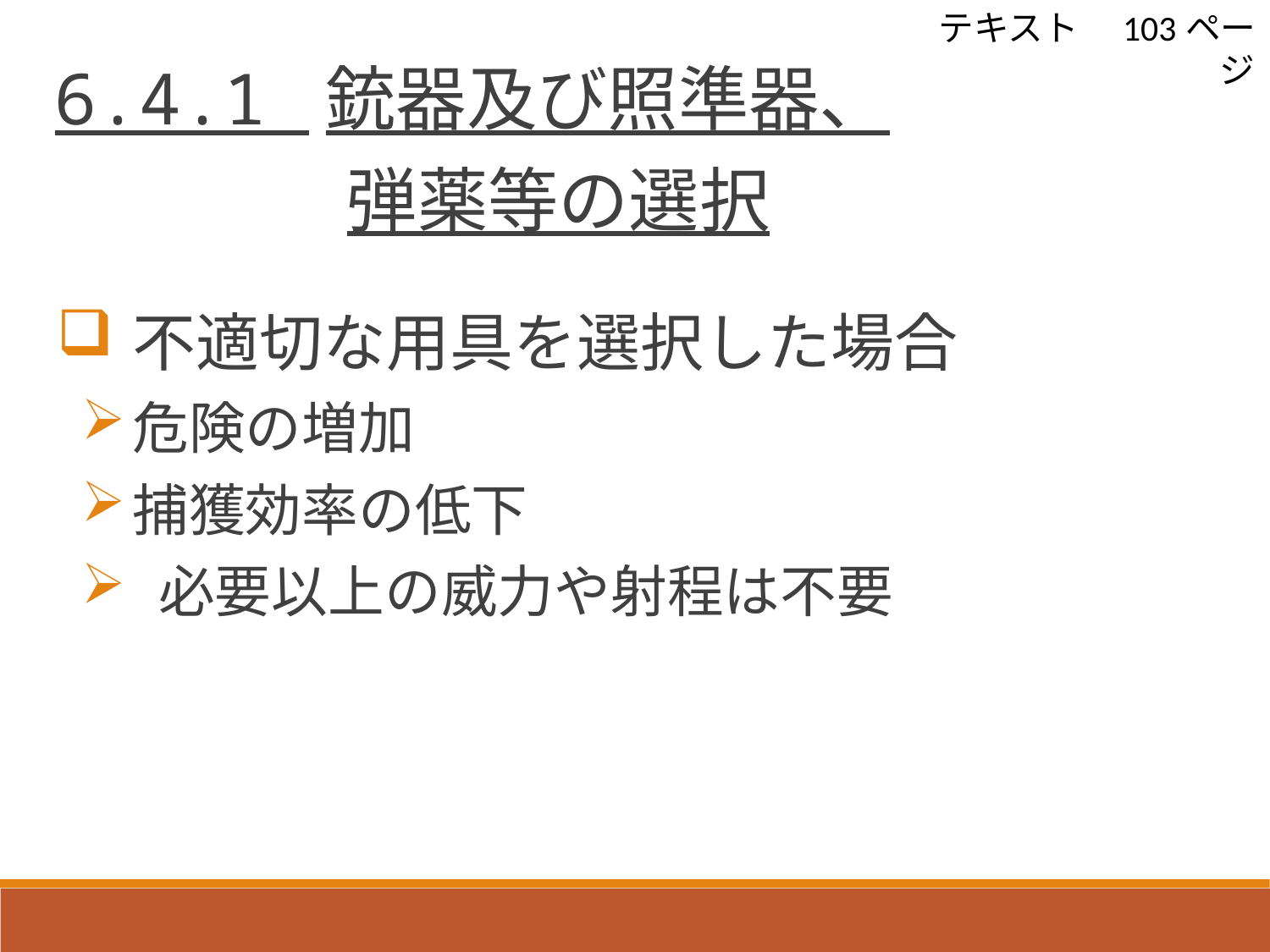

テキスト　103ページ
 6.4.1 銃器及び照準器、
                    弾薬等の選択
不適切な用具を選択した場合
危険の増加
捕獲効率の低下
 必要以上の威力や射程は不要